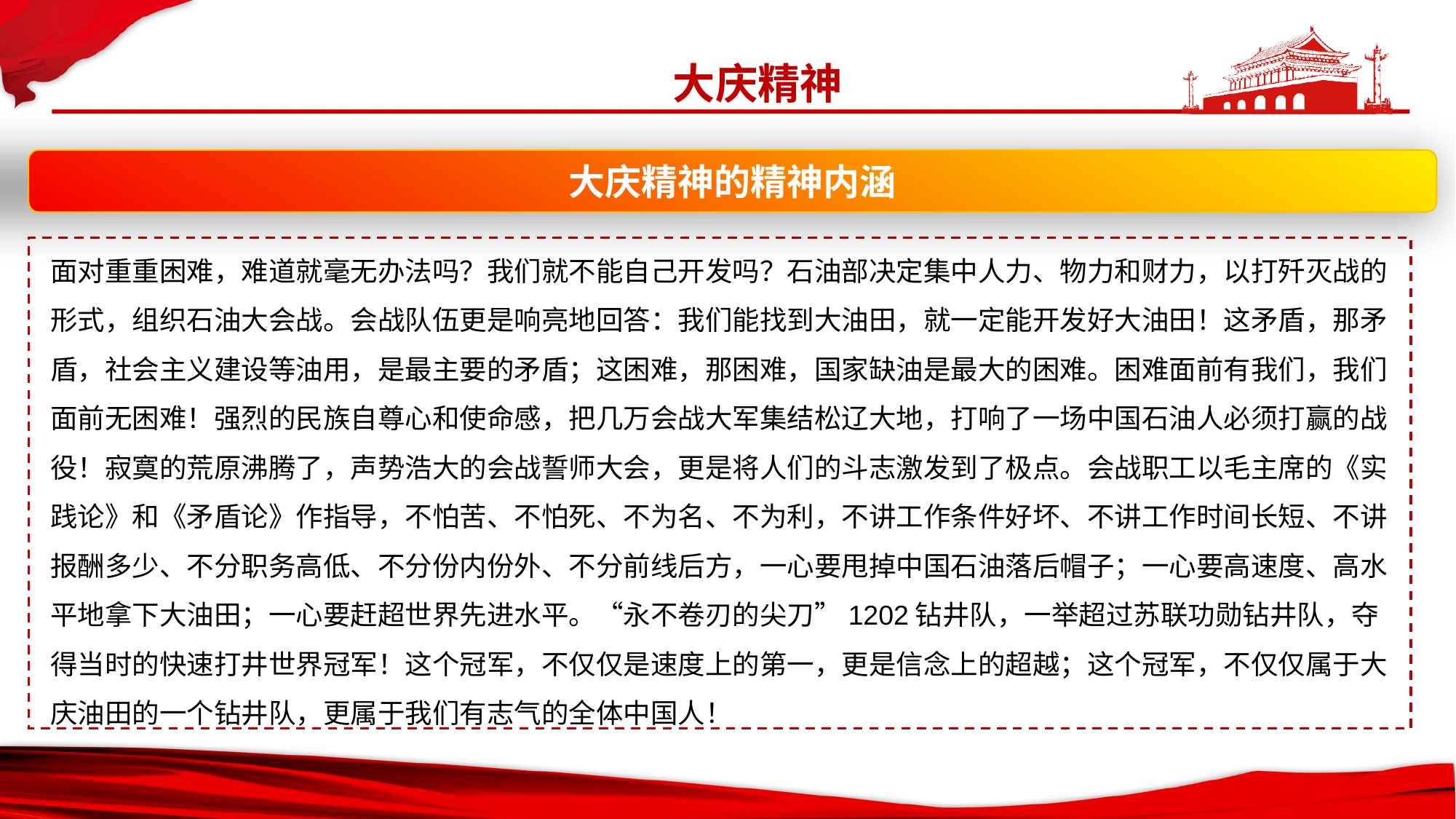

大庆精神
大庆精神的精神内涵
面对重重困难，难道就毫无办法吗？我们就不能自己开发吗？石油部决定集中人力、物力和财力，以打歼灭战的形式，组织石油大会战。会战队伍更是响亮地回答：我们能找到大油田，就一定能开发好大油田！这矛盾，那矛盾，社会主义建设等油用，是最主要的矛盾；这困难，那困难，国家缺油是最大的困难。困难面前有我们，我们面前无困难！强烈的民族自尊心和使命感，把几万会战大军集结松辽大地，打响了一场中国石油人必须打赢的战役！寂寞的荒原沸腾了，声势浩大的会战誓师大会，更是将人们的斗志激发到了极点。会战职工以毛主席的《实践论》和《矛盾论》作指导，不怕苦、不怕死、不为名、不为利，不讲工作条件好坏、不讲工作时间长短、不讲报酬多少、不分职务高低、不分份内份外、不分前线后方，一心要甩掉中国石油落后帽子；一心要高速度、高水平地拿下大油田；一心要赶超世界先进水平。“永不卷刃的尖刀”1202钻井队，一举超过苏联功勋钻井队，夺得当时的快速打井世界冠军！这个冠军，不仅仅是速度上的第一，更是信念上的超越；这个冠军，不仅仅属于大庆油田的一个钻井队，更属于我们有志气的全体中国人！